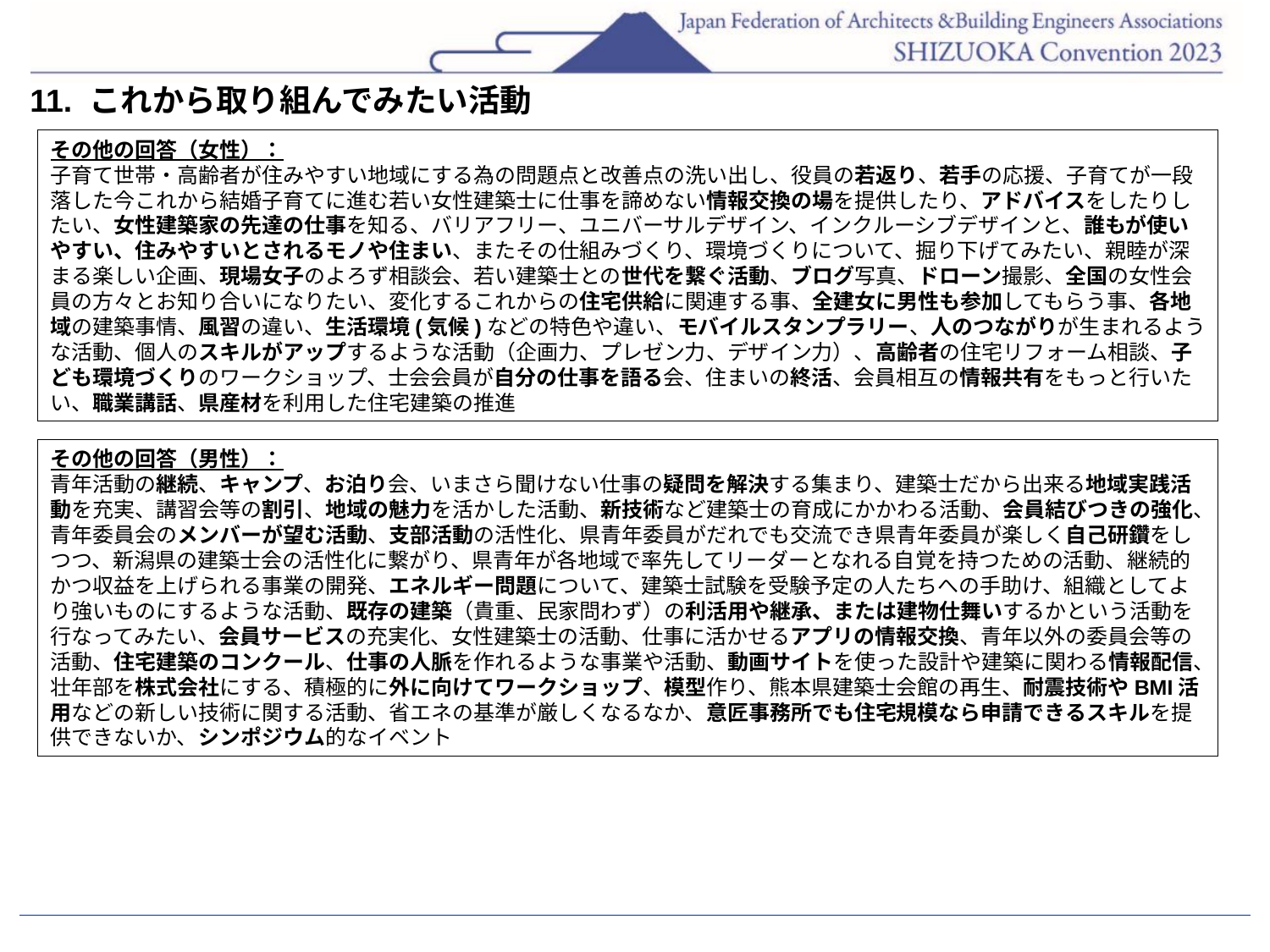

11. これから取り組んでみたい活動
その他の回答（女性）：
子育て世帯・高齢者が住みやすい地域にする為の問題点と改善点の洗い出し、役員の若返り、若手の応援、子育てが一段落した今これから結婚子育てに進む若い女性建築士に仕事を諦めない情報交換の場を提供したり、アドバイスをしたりしたい、女性建築家の先達の仕事を知る、バリアフリー、ユニバーサルデザイン、インクルーシブデザインと、誰もが使いやすい、住みやすいとされるモノや住まい、またその仕組みづくり、環境づくりについて、掘り下げてみたい、親睦が深まる楽しい企画、現場女子のよろず相談会、若い建築士との世代を繋ぐ活動、ブログ写真、ドローン撮影、全国の女性会員の方々とお知り合いになりたい、変化するこれからの住宅供給に関連する事、全建女に男性も参加してもらう事、各地域の建築事情、風習の違い、生活環境(気候)などの特色や違い、モバイルスタンプラリー、人のつながりが生まれるような活動、個人のスキルがアップするような活動（企画力、プレゼン力、デザイン力）、高齢者の住宅リフォーム相談、子ども環境づくりのワークショップ、士会会員が自分の仕事を語る会、住まいの終活、会員相互の情報共有をもっと行いたい、職業講話、県産材を利用した住宅建築の推進
その他の回答（男性）：
青年活動の継続、キャンプ、お泊り会、いまさら聞けない仕事の疑問を解決する集まり、建築士だから出来る地域実践活動を充実、講習会等の割引、地域の魅力を活かした活動、新技術など建築士の育成にかかわる活動、会員結びつきの強化、青年委員会のメンバーが望む活動、支部活動の活性化、県青年委員がだれでも交流でき県青年委員が楽しく自己研鑽をしつつ、新潟県の建築士会の活性化に繋がり、県青年が各地域で率先してリーダーとなれる自覚を持つための活動、継続的かつ収益を上げられる事業の開発、エネルギー問題について、建築士試験を受験予定の人たちへの手助け、組織としてより強いものにするような活動、既存の建築（貴重、民家問わず）の利活用や継承、または建物仕舞いするかという活動を行なってみたい、会員サービスの充実化、女性建築士の活動、仕事に活かせるアプリの情報交換、青年以外の委員会等の活動、住宅建築のコンクール、仕事の人脈を作れるような事業や活動、動画サイトを使った設計や建築に関わる情報配信、壮年部を株式会社にする、積極的に外に向けてワークショップ、模型作り、熊本県建築士会館の再生、耐震技術やBMI活用などの新しい技術に関する活動、省エネの基準が厳しくなるなか、意匠事務所でも住宅規模なら申請できるスキルを提供できないか、シンポジウム的なイベント